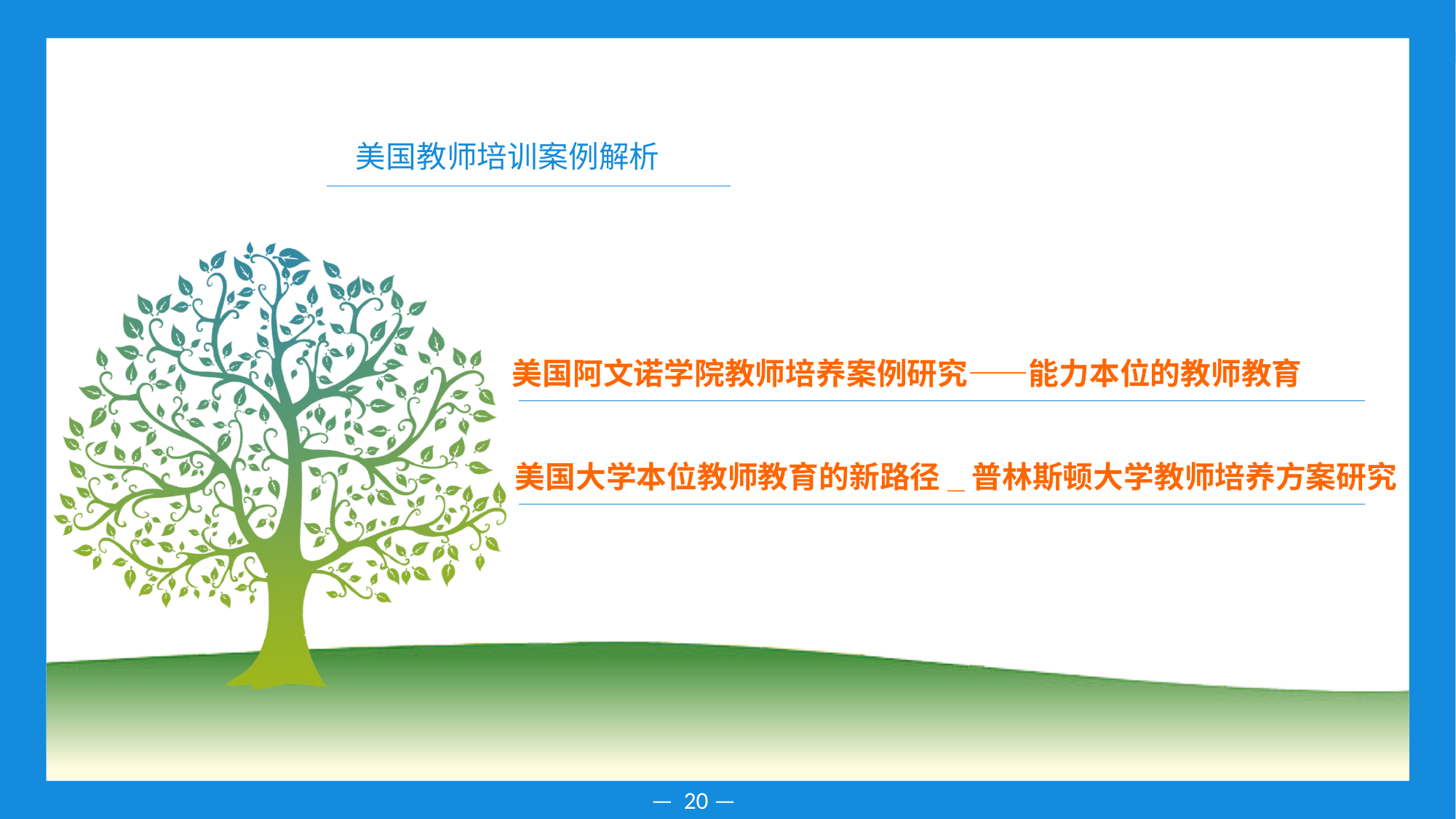

美国阿文诺学院教师培养案例研究——能力本位的教师教育
美国大学本位教师教育的新路径_普林斯顿大学教师培养方案研究